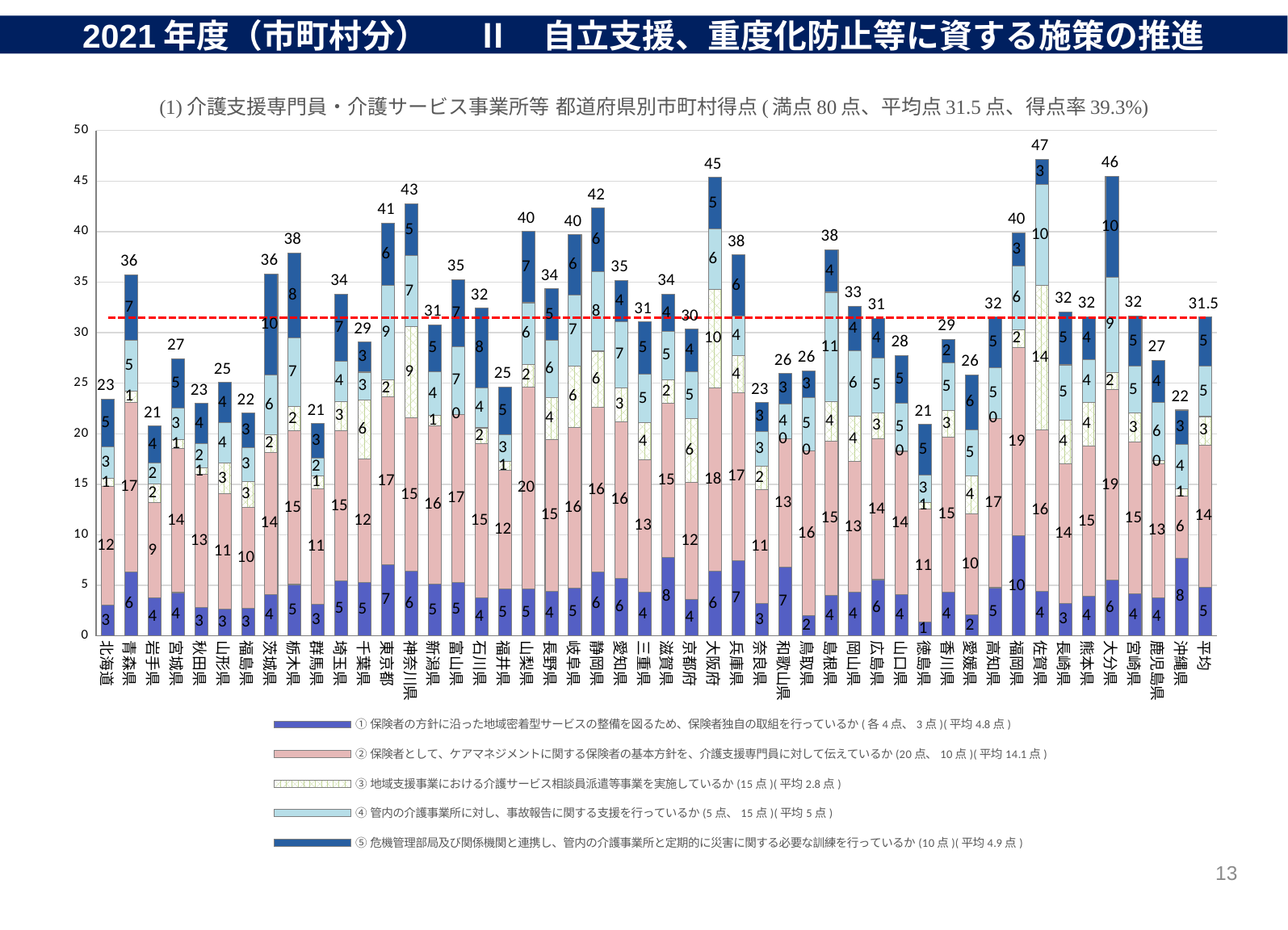

2021年度（市町村分） 　 Ⅱ　自立支援、重度化防止等に資する施策の推進

### Chart

| Category | ①保険者の方針に沿った地域密着型サービスの整備を図るため、保険者独自の取組を行っているか(各4点、3点)(平均4.8点) | ②保険者として、ケアマネジメントに関する保険者の基本方針を、介護支援専門員に対して伝えているか(20点、10点)(平均14.1点) | ③地域支援事業における介護サービス相談員派遣等事業を実施しているか(15点)(平均2.8点) | ④管内の介護事業所に対し、事故報告に関する支援を行っているか(5点、15点)(平均5点) | ⑤危機管理部局及び関係機関と連携し、管内の介護事業所と定期的に災害に関する必要な訓練を行っているか(10点)(平均4.9点) | 合計 | 平均 |
|---|---|---|---|---|---|---|---|
| 北海道 | 3.016759776536313 | 11.787709497206704 | 0.7541899441340782 | 3.184357541899441 | 4.692737430167598 | 23.435754189944134 | 31.5 |
| 青森県 | 6.35 | 16.75 | 1.125 | 5.0 | 6.5 | 35.725 | 31.5 |
| 岩手県 | 3.787878787878788 | 9.393939393939394 | 1.8181818181818181 | 2.121212121212121 | 3.6363636363636362 | 20.757575757575758 | 31.5 |
| 宮城県 | 4.285714285714286 | 14.285714285714286 | 0.8571428571428571 | 3.142857142857143 | 4.857142857142857 | 27.428571428571427 | 31.5 |
| 秋田県 | 2.8 | 13.2 | 0.6 | 2.4 | 4.0 | 23.0 | 31.5 |
| 山形県 | 2.657142857142857 | 11.428571428571429 | 3.0 | 4.0 | 4.0 | 25.085714285714285 | 31.5 |
| 福島県 | 2.7288135593220337 | 10.0 | 2.542372881355932 | 3.389830508474576 | 3.389830508474576 | 22.050847457627118 | 31.5 |
| 茨城県 | 4.090909090909091 | 14.090909090909092 | 1.7045454545454546 | 5.909090909090909 | 10.0 | 35.79545454545455 | 31.5 |
| 栃木県 | 5.08 | 15.2 | 2.4 | 6.8 | 8.4 | 37.88 | 31.5 |
| 群馬県 | 3.142857142857143 | 11.428571428571429 | 1.2857142857142858 | 1.7142857142857142 | 3.4285714285714284 | 21.0 | 31.5 |
| 埼玉県 | 5.412698412698413 | 14.920634920634921 | 2.857142857142857 | 3.9682539682539684 | 6.666666666666667 | 33.82539682539682 | 31.5 |
| 千葉県 | 5.2592592592592595 | 12.222222222222221 | 5.833333333333333 | 2.7777777777777777 | 2.962962962962963 | 29.055555555555557 | 31.5 |
| 東京都 | 7.048387096774194 | 16.612903225806452 | 1.6935483870967742 | 9.35483870967742 | 6.129032258064516 | 40.83870967741935 | 31.5 |
| 神奈川県 | 6.393939393939394 | 15.151515151515152 | 9.090909090909092 | 6.96969696969697 | 5.151515151515151 | 42.75757575757576 | 31.5 |
| 新潟県 | 5.133333333333334 | 15.666666666666666 | 1.0 | 4.333333333333333 | 4.666666666666667 | 30.8 | 31.5 |
| 富山県 | 5.266666666666667 | 16.666666666666668 | 0.0 | 6.666666666666667 | 6.666666666666667 | 35.266666666666666 | 31.5 |
| 石川県 | 3.736842105263158 | 15.263157894736842 | 1.5789473684210527 | 3.9473684210526314 | 7.894736842105263 | 32.421052631578945 | 31.5 |
| 福井県 | 4.647058823529412 | 11.764705882352942 | 0.8823529411764706 | 2.6470588235294117 | 4.705882352941177 | 24.647058823529413 | 31.5 |
| 山梨県 | 4.62962962962963 | 20.0 | 2.2222222222222223 | 6.111111111111111 | 7.037037037037037 | 40.0 | 31.5 |
| 長野県 | 4.3896103896103895 | 15.064935064935066 | 4.090909090909091 | 5.714285714285714 | 5.064935064935065 | 34.324675324675326 | 31.5 |
| 岐阜県 | 4.690476190476191 | 15.952380952380953 | 6.071428571428571 | 7.023809523809524 | 5.9523809523809526 | 39.69047619047619 | 31.5 |
| 静岡県 | 6.314285714285714 | 16.285714285714285 | 5.571428571428571 | 7.857142857142857 | 6.285714285714286 | 42.31428571428572 | 31.5 |
| 愛知県 | 5.648148148148148 | 15.555555555555555 | 3.3333333333333335 | 6.574074074074074 | 4.074074074074074 | 35.18518518518518 | 31.5 |
| 三重県 | 4.344827586206897 | 13.10344827586207 | 3.6206896551724137 | 4.827586206896552 | 5.172413793103448 | 31.06896551724138 | 31.5 |
| 滋賀県 | 7.7368421052631575 | 15.263157894736842 | 2.3684210526315788 | 4.7368421052631575 | 3.6842105263157894 | 33.78947368421053 | 31.5 |
| 京都府 | 3.6153846153846154 | 11.538461538461538 | 6.346153846153846 | 4.615384615384615 | 4.230769230769231 | 30.346153846153847 | 31.5 |
| 大阪府 | 6.395348837209302 | 18.13953488372093 | 9.767441860465116 | 5.930232558139535 | 5.116279069767442 | 45.348837209302324 | 31.5 |
| 兵庫県 | 7.463414634146342 | 16.585365853658537 | 3.658536585365854 | 3.902439024390244 | 6.097560975609756 | 37.707317073170735 | 31.5 |
| 奈良県 | 3.2051282051282053 | 11.282051282051283 | 2.3076923076923075 | 3.4615384615384617 | 2.8205128205128207 | 23.076923076923077 | 31.5 |
| 和歌山県 | 6.8 | 12.666666666666666 | 0.0 | 3.5 | 3.0 | 25.966666666666665 | 31.5 |
| 鳥取県 | 2.0 | 16.31578947368421 | 0.0 | 5.2631578947368425 | 2.6315789473684212 | 26.210526315789473 | 31.5 |
| 島根県 | 4.0 | 15.263157894736842 | 3.9473684210526314 | 10.789473684210526 | 4.2105263157894735 | 38.21052631578947 | 31.5 |
| 岡山県 | 4.296296296296297 | 12.962962962962964 | 4.444444444444445 | 6.481481481481482 | 4.444444444444445 | 32.629629629629626 | 31.5 |
| 広島県 | 5.565217391304348 | 13.91304347826087 | 2.608695652173913 | 5.434782608695652 | 3.9130434782608696 | 31.434782608695652 | 31.5 |
| 山口県 | 4.052631578947368 | 14.210526315789474 | 0.0 | 4.7368421052631575 | 4.7368421052631575 | 27.736842105263158 | 31.5 |
| 徳島県 | 1.3333333333333333 | 11.25 | 0.625 | 2.7083333333333335 | 5.0 | 20.916666666666668 | 31.5 |
| 香川県 | 4.352941176470588 | 15.294117647058824 | 2.6470588235294117 | 4.705882352941177 | 2.3529411764705883 | 29.352941176470587 | 31.5 |
| 愛媛県 | 2.1 | 10.0 | 3.75 | 4.5 | 5.5 | 25.85 | 31.5 |
| 高知県 | 4.764705882352941 | 16.764705882352942 | 0.0 | 5.0 | 5.0 | 31.529411764705884 | 31.5 |
| 福岡県 | 9.9 | 18.666666666666668 | 1.75 | 6.25 | 3.3333333333333335 | 39.9 | 31.5 |
| 佐賀県 | 4.4 | 16.0 | 14.25 | 10.0 | 2.5 | 47.15 | 31.5 |
| 長崎県 | 3.238095238095238 | 13.80952380952381 | 4.285714285714286 | 5.476190476190476 | 5.238095238095238 | 32.04761904761905 | 31.5 |
| 熊本県 | 3.911111111111111 | 14.88888888888889 | 4.333333333333333 | 4.222222222222222 | 4.222222222222222 | 31.57777777777778 | 31.5 |
| 大分県 | 5.5 | 18.88888888888889 | 1.6666666666666667 | 9.444444444444445 | 10.0 | 45.5 | 31.5 |
| 宮崎県 | 4.153846153846154 | 15.0 | 2.8846153846153846 | 4.615384615384615 | 5.0 | 31.653846153846153 | 31.5 |
| 鹿児島県 | 3.7674418604651163 | 13.255813953488373 | 0.3488372093023256 | 5.6976744186046515 | 4.186046511627907 | 27.25581395348837 | 31.5 |
| 沖縄県 | 7.7073170731707314 | 6.097560975609756 | 0.7317073170731707 | 4.390243902439025 | 3.4146341463414633 | 22.341463414634145 | 31.5 |
| 平均 | 4.8 | 14.1 | 2.8 | 5.0 | 4.9 | 31.5 | 31.5 |
13